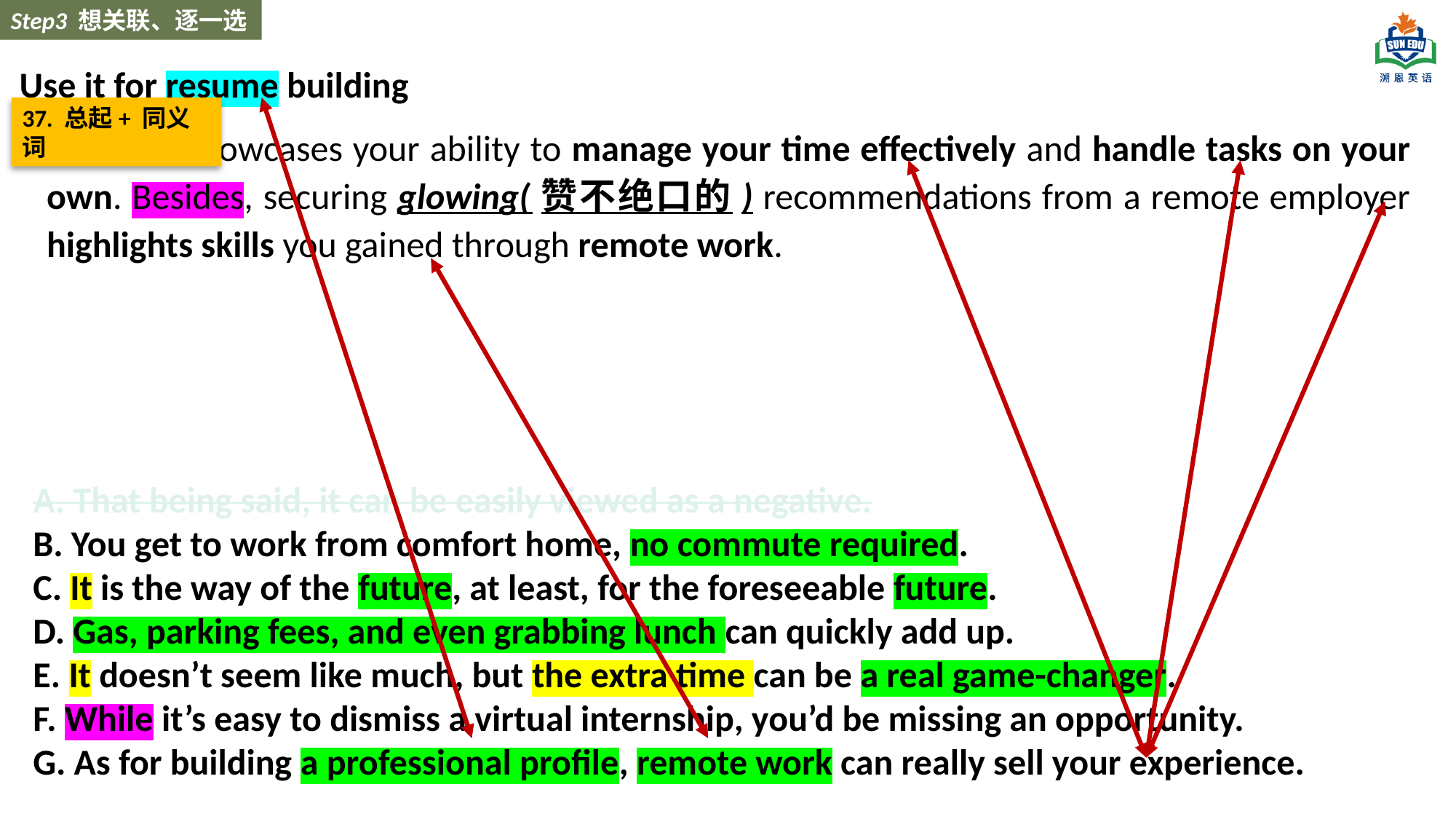

Step3 想关联、逐一选
Use it for resume building
   37    It showcases your ability to manage your time effectively and handle tasks on your own. Besides, securing glowing(赞不绝口的) recommendations from a remote employer highlights skills you gained through remote work.
37. 总起+ 同义词
A. That being said, it can be easily viewed as a negative.
B. You get to work from comfort home, no commute required.
C. It is the way of the future, at least, for the foreseeable future.
D. Gas, parking fees, and even grabbing lunch can quickly add up.
E. It doesn’t seem like much, but the extra time can be a real game-changer.
F. While it’s easy to dismiss a virtual internship, you’d be missing an opportunity.
G. As for building a professional profile, remote work can really sell your experience.